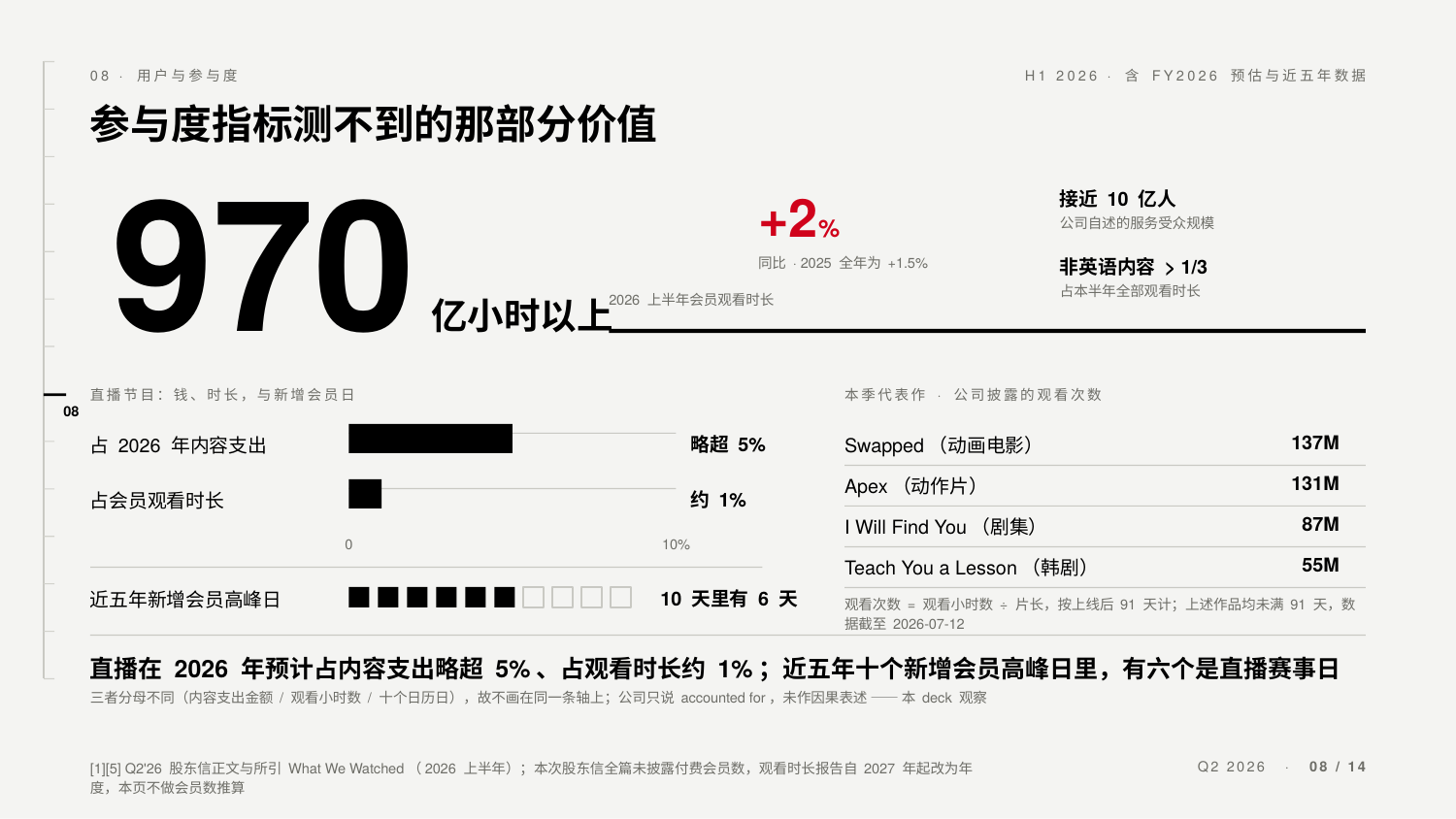

08 · 用户与参与度
H1 2026 · 含 FY2026 预估与近五年数据
参与度指标测不到的那部分价值

+2%
同比 · 2025 全年为 +1.5%
接近 10 亿人
公司自述的服务受众规模

非英语内容 > 1/3
占本半年全部观看时长
970

2026 上半年会员观看时长
亿小时以上

直播节目：钱、时长，与新增会员日
本季代表作 · 公司披露的观看次数

08

略超 5%
占 2026 年内容支出
Swapped（动画电影）
137M

Apex（动作片）
131M

约 1%
占会员观看时长

I Will Find You（剧集）
87M
0
10%

Teach You a Lesson（韩剧）
55M

10 天里有 6 天
近五年新增会员高峰日

观看次数 = 观看小时数 ÷ 片长，按上线后 91 天计；上述作品均未满 91 天，数据截至 2026-07-12

直播在 2026 年预计占内容支出略超 5%、占观看时长约 1%；近五年十个新增会员高峰日里，有六个是直播赛事日
三者分母不同（内容支出金额 / 观看小时数 / 十个日历日），故不画在同一条轴上；公司只说 accounted for，未作因果表述 —— 本 deck 观察

[1][5] Q2'26 股东信正文与所引 What We Watched（2026 上半年）；本次股东信全篇未披露付费会员数，观看时长报告自 2027 年起改为年度，本页不做会员数推算
Q2 2026   ·   08 / 14